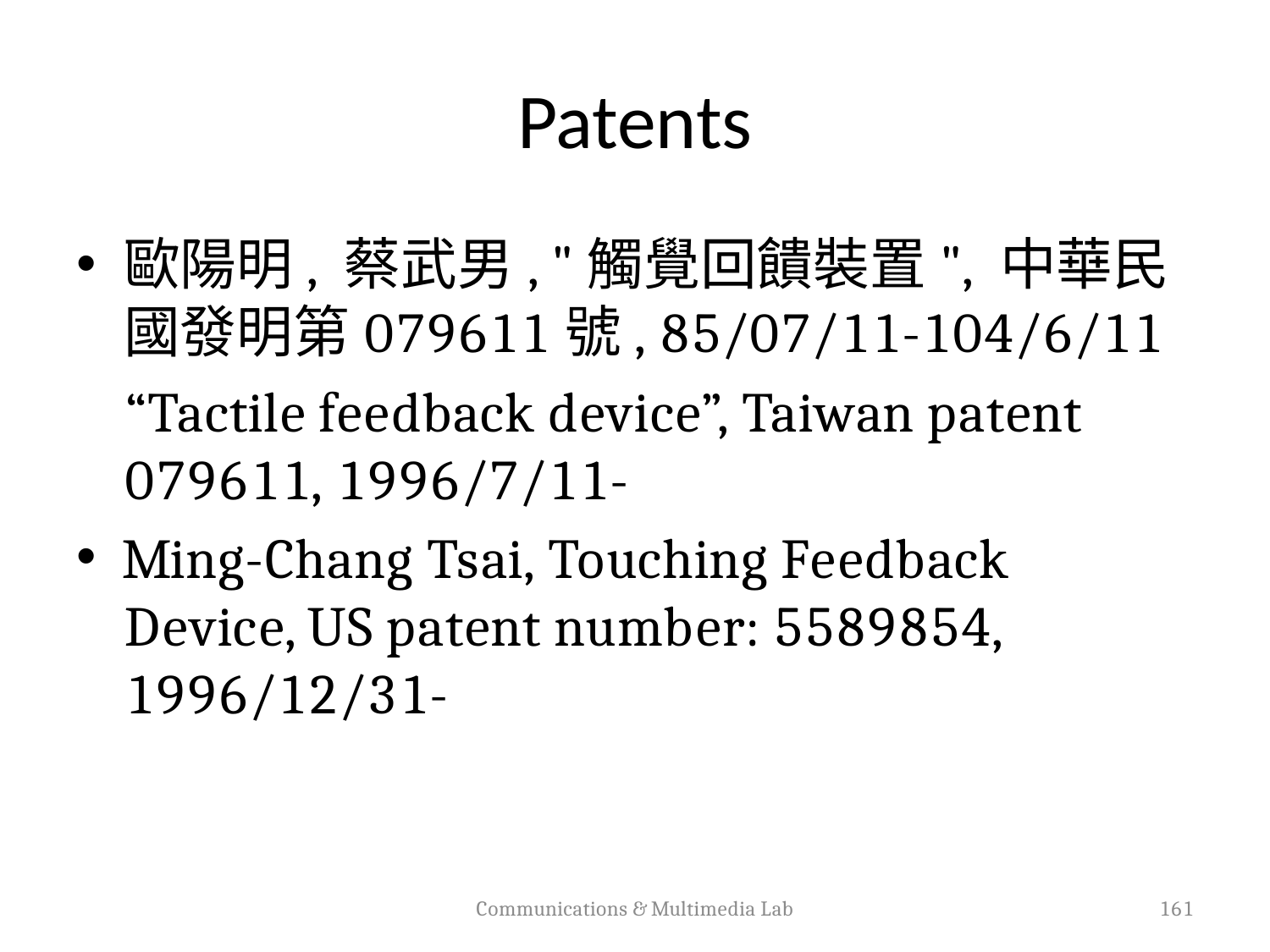

# Patents
歐陽明, 蔡武男, "觸覺回饋裝置", 中華民國發明第079611號, 85/07/11-104/6/11
    “Tactile feedback device”, Taiwan patent 079611, 1996/7/11-
Ming-Chang Tsai, Touching Feedback Device, US patent number: 5589854,  1996/12/31-
Communications & Multimedia Lab
161